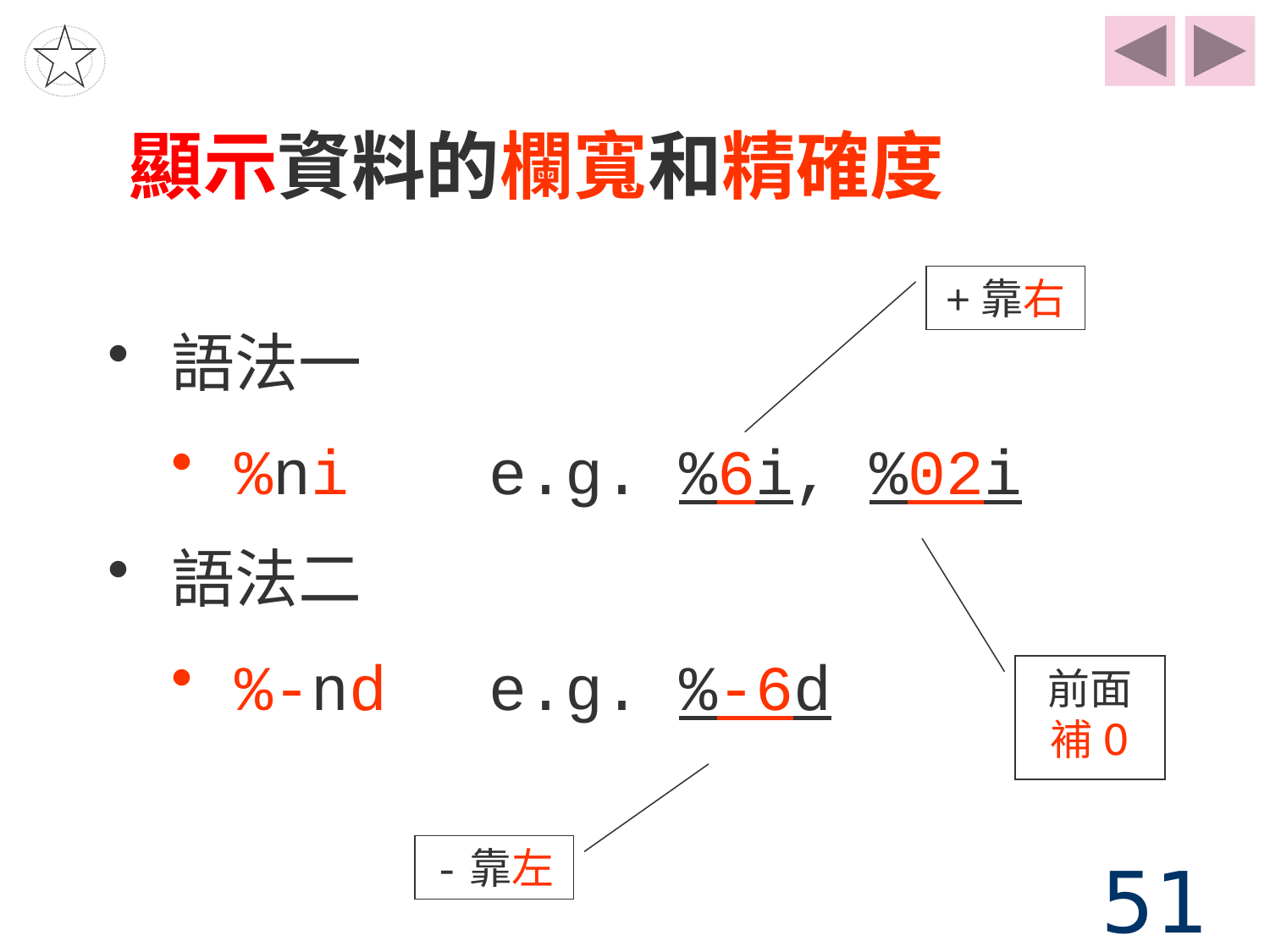

# 顯示資料的欄寬和精確度
+靠右
語法一
%ni		e.g. %6i, %02i
語法二
%-nd	e.g. %-6d
前面補0
-靠左
51